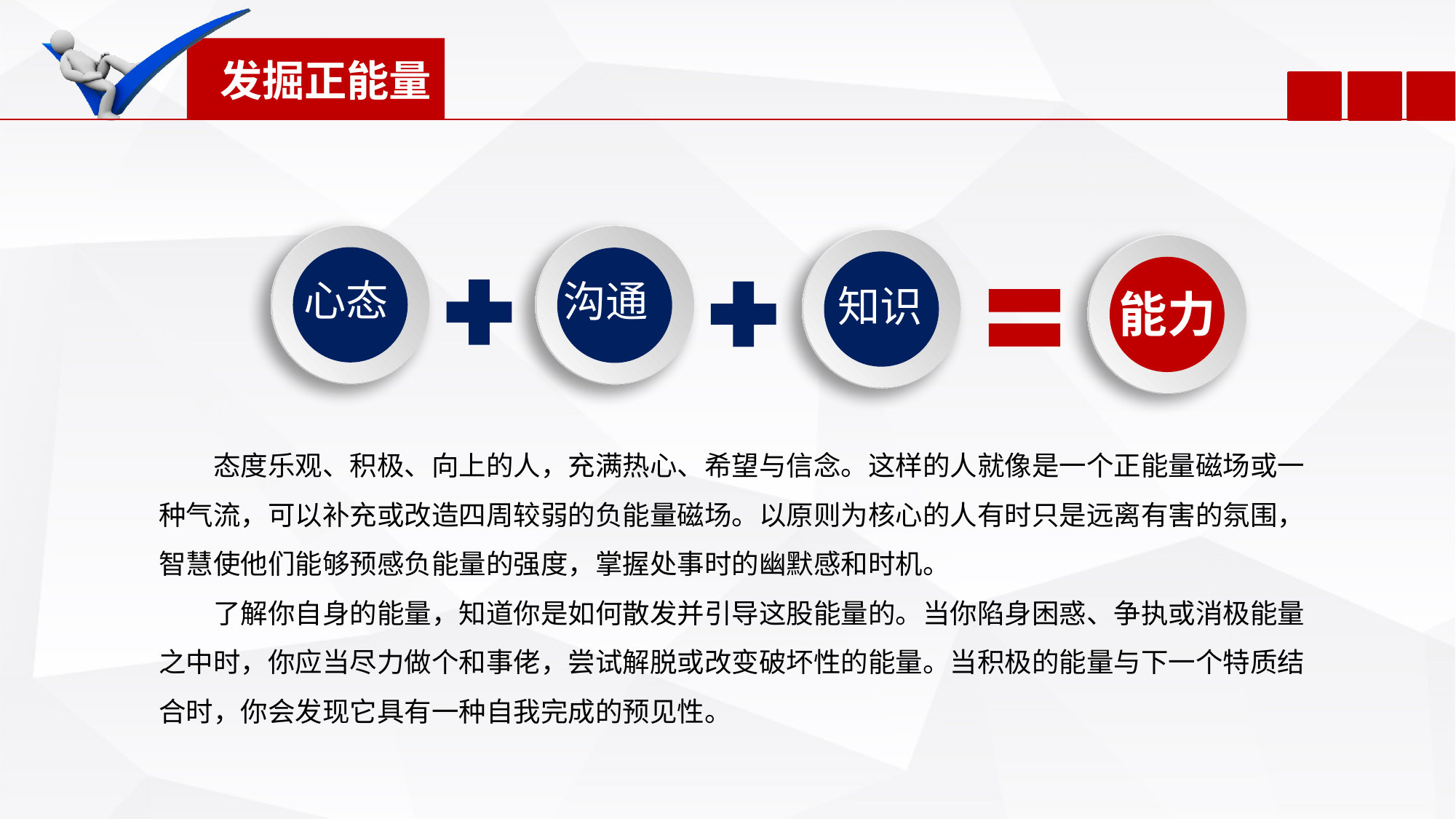

心态

沟通

知识

能力

态度乐观、积极、向上的人，充满热心、希望与信念。这样的人就像是一个正能量磁场或一种气流，可以补充或改造四周较弱的负能量磁场。以原则为核心的人有时只是远离有害的氛围，智慧使他们能够预感负能量的强度，掌握处事时的幽默感和时机。
　　了解你自身的能量，知道你是如何散发并引导这股能量的。当你陷身困惑、争执或消极能量之中时，你应当尽力做个和事佬，尝试解脱或改变破坏性的能量。当积极的能量与下一个特质结合时，你会发现它具有一种自我完成的预见性。